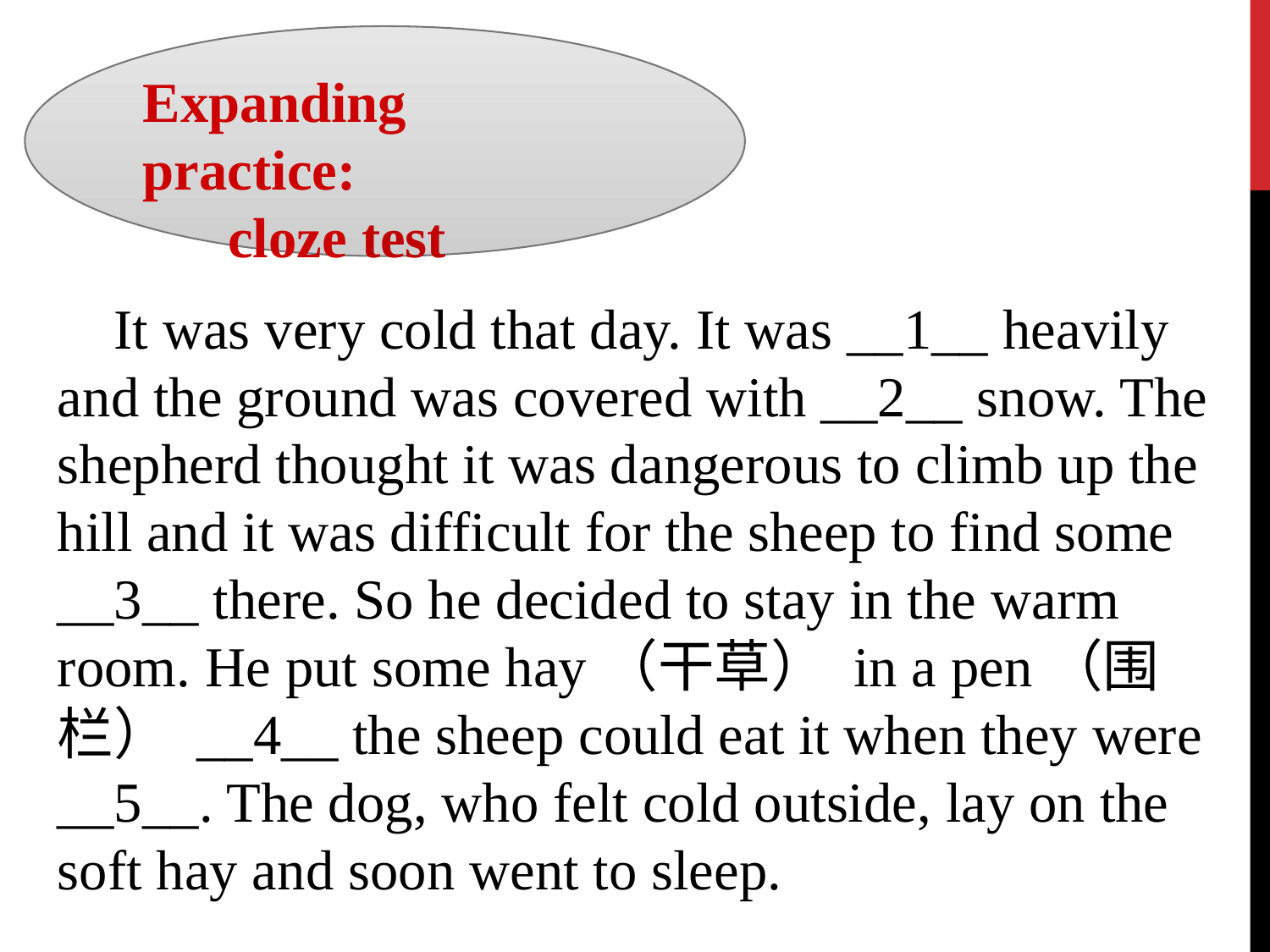

Expanding practice:
      cloze test

    It was very cold that day. It was __1__ heavily and the ground was covered with __2__ snow. The shepherd thought it was dangerous to climb up the hill and it was difficult for the sheep to find some __3__ there. So he decided to stay in the warm room. He put some hay（干草） in a pen（围栏） __4__ the sheep could eat it when they were __5__. The dog, who felt cold outside, lay on the soft hay and soon went to sleep.